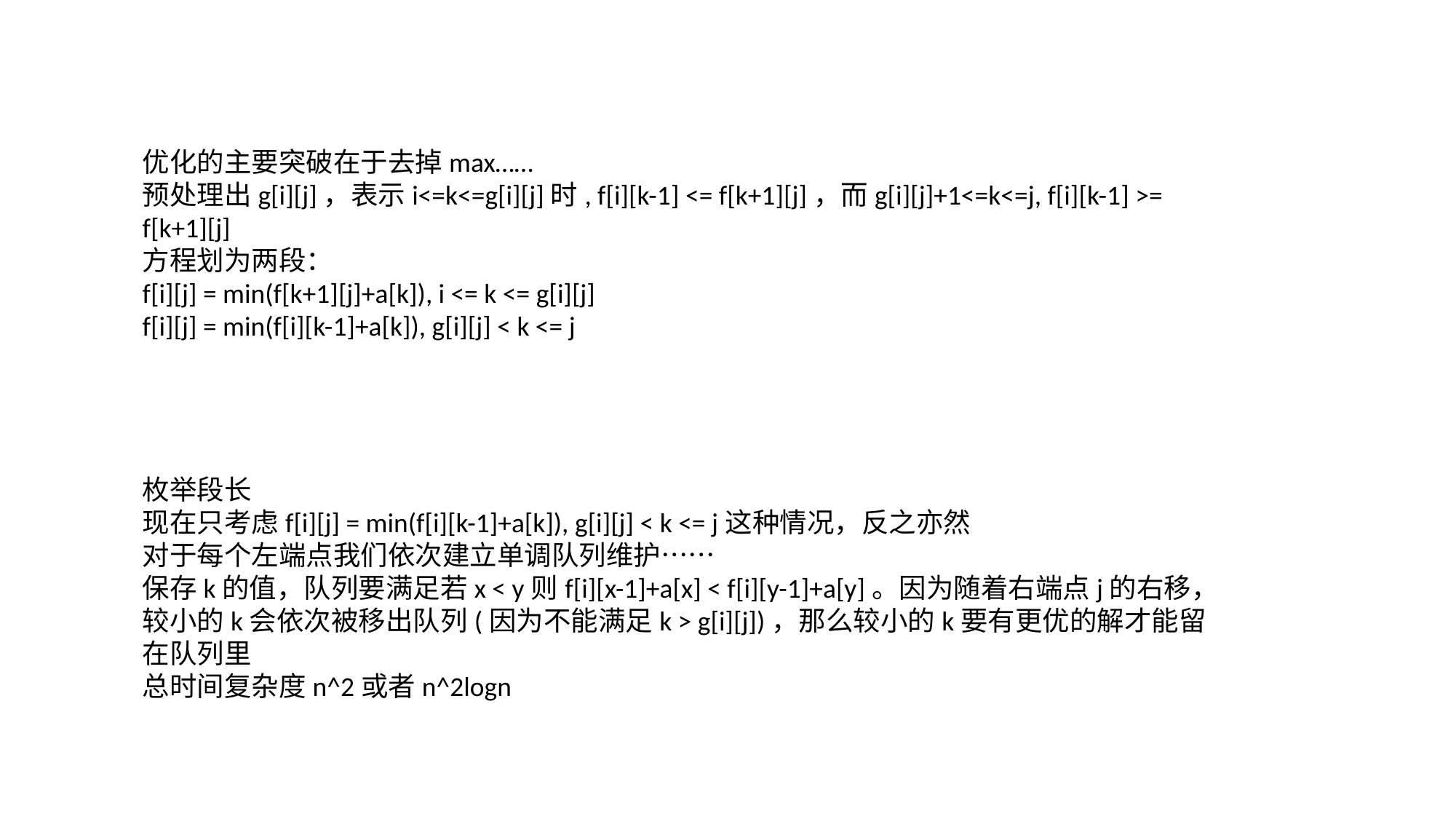

优化的主要突破在于去掉max……
预处理出g[i][j]，表示i<=k<=g[i][j]时, f[i][k-1] <= f[k+1][j]，而g[i][j]+1<=k<=j, f[i][k-1] >= f[k+1][j]
方程划为两段：
f[i][j] = min(f[k+1][j]+a[k]), i <= k <= g[i][j]
f[i][j] = min(f[i][k-1]+a[k]), g[i][j] < k <= j

枚举段长
现在只考虑f[i][j] = min(f[i][k-1]+a[k]), g[i][j] < k <= j这种情况，反之亦然
对于每个左端点我们依次建立单调队列维护……
保存k的值，队列要满足若x < y则f[i][x-1]+a[x] < f[i][y-1]+a[y]。因为随着右端点j的右移，较小的k会依次被移出队列(因为不能满足k > g[i][j])，那么较小的k要有更优的解才能留在队列里
总时间复杂度n^2或者n^2logn